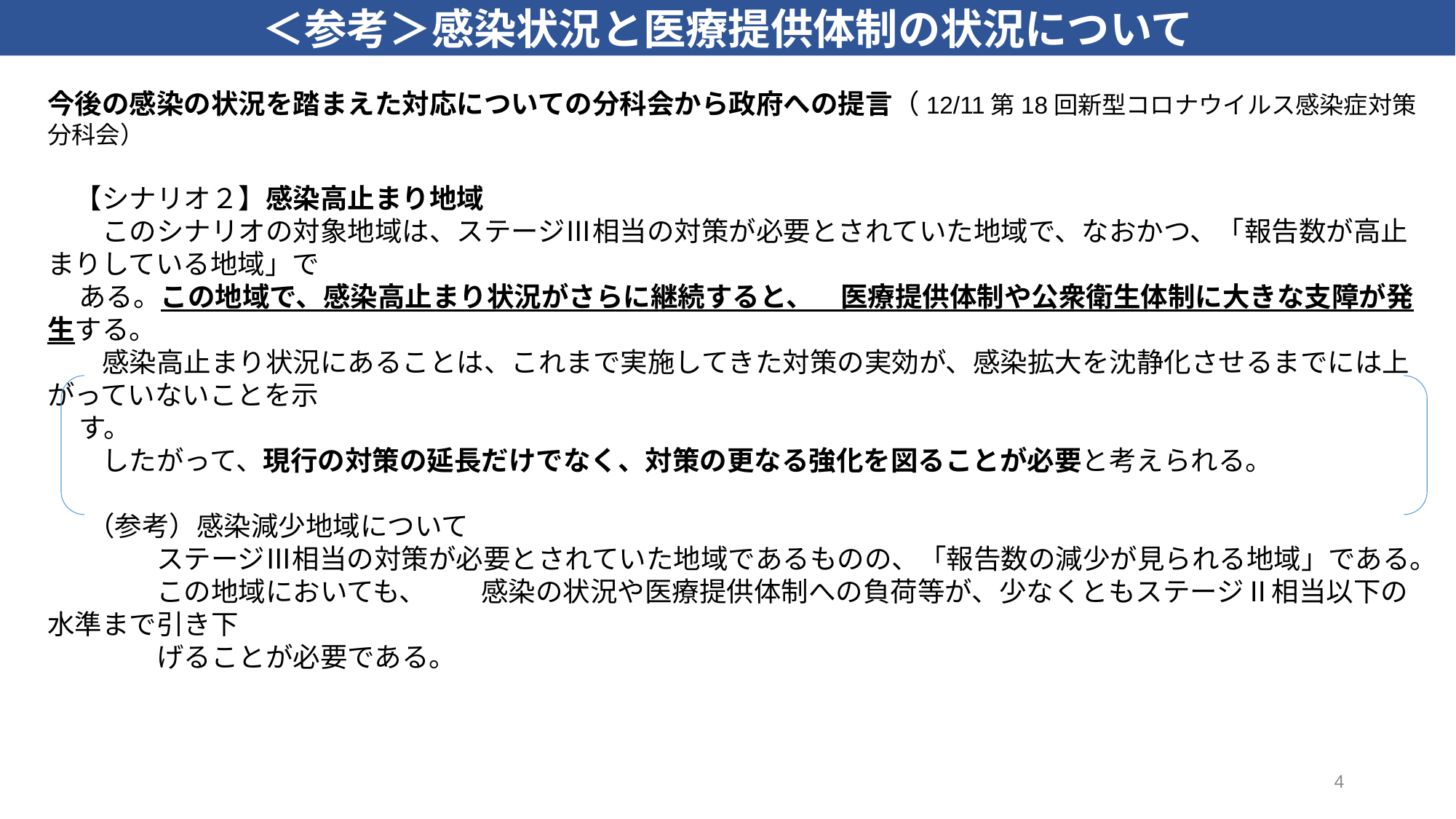

＜参考＞感染状況と医療提供体制の状況について
今後の感染の状況を踏まえた対応についての分科会から政府への提言（12/11第18回新型コロナウイルス感染症対策分科会）

　【シナリオ２】感染高止まり地域
　　このシナリオの対象地域は、ステージⅢ相当の対策が必要とされていた地域で、なおかつ、「報告数が高止まりしている地域」で
    ある。この地域で、感染高止まり状況がさらに継続すると、　医療提供体制や公衆衛生体制に大きな支障が発生する。
　　感染高止まり状況にあることは、これまで実施してきた対策の実効が、感染拡大を沈静化させるまでには上がっていないことを示
    す。
　　したがって、現行の対策の延長だけでなく、対策の更なる強化を図ることが必要と考えられる。

 　（参考）感染減少地域について
　　　　ステージⅢ相当の対策が必要とされていた地域であるものの、「報告数の減少が見られる地域」である。
　　　　この地域においても、　　感染の状況や医療提供体制への負荷等が、少なくともステージⅡ相当以下の水準まで引き下
　　　　げることが必要である。

4